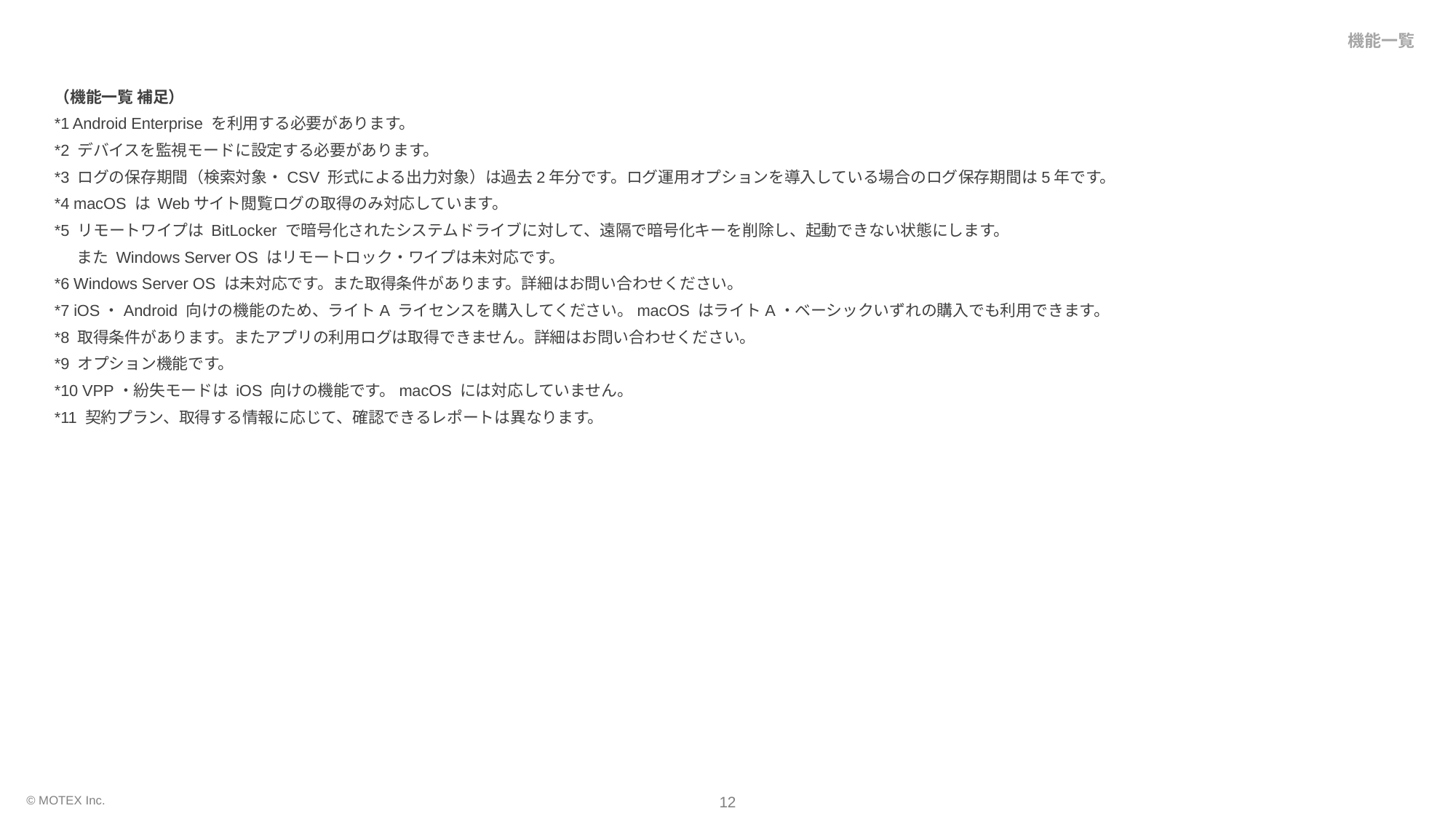

機能一覧
（機能一覧 補足）
*1 Android Enterprise を利用する必要があります。
*2 デバイスを監視モードに設定する必要があります。
*3 ログの保存期間（検索対象・CSV 形式による出力対象）は過去2年分です。ログ運用オプションを導入している場合のログ保存期間は5年です。
*4 macOS は Webサイト閲覧ログの取得のみ対応しています。
*5 リモートワイプは BitLocker で暗号化されたシステムドライブに対して、遠隔で暗号化キーを削除し、起動できない状態にします。
　  また Windows Server OS はリモートロック・ワイプは未対応です。
*6 Windows Server OS は未対応です。また取得条件があります。詳細はお問い合わせください。
*7 iOS・Android 向けの機能のため、ライトA ライセンスを購入してください。macOS はライトA・ベーシックいずれの購入でも利用できます。
*8 取得条件があります。またアプリの利用ログは取得できません。詳細はお問い合わせください。
*9 オプション機能です。
*10 VPP・紛失モードは iOS 向けの機能です。macOS には対応していません。
*11 契約プラン、取得する情報に応じて、確認できるレポートは異なります。